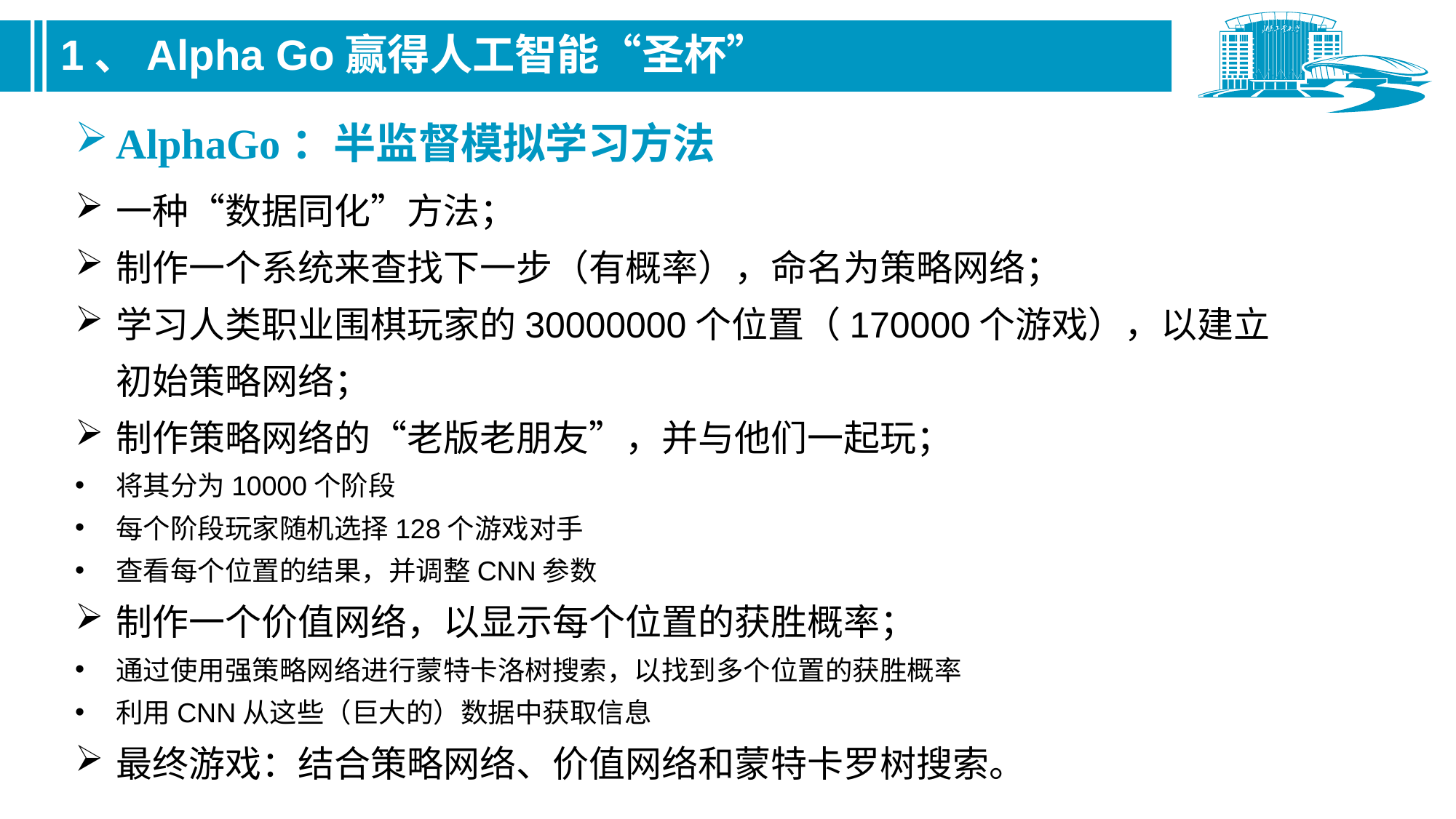

1、Alpha Go赢得人工智能“圣杯”
AlphaGo：半监督模拟学习方法
一种“数据同化”方法；
制作一个系统来查找下一步（有概率），命名为策略网络；
学习人类职业围棋玩家的30000000个位置（170000个游戏），以建立初始策略网络；
制作策略网络的“老版老朋友”，并与他们一起玩；
将其分为10000个阶段
每个阶段玩家随机选择128个游戏对手
查看每个位置的结果，并调整CNN参数
制作一个价值网络，以显示每个位置的获胜概率；
通过使用强策略网络进行蒙特卡洛树搜索，以找到多个位置的获胜概率
利用CNN从这些（巨大的）数据中获取信息
最终游戏：结合策略网络、价值网络和蒙特卡罗树搜索。